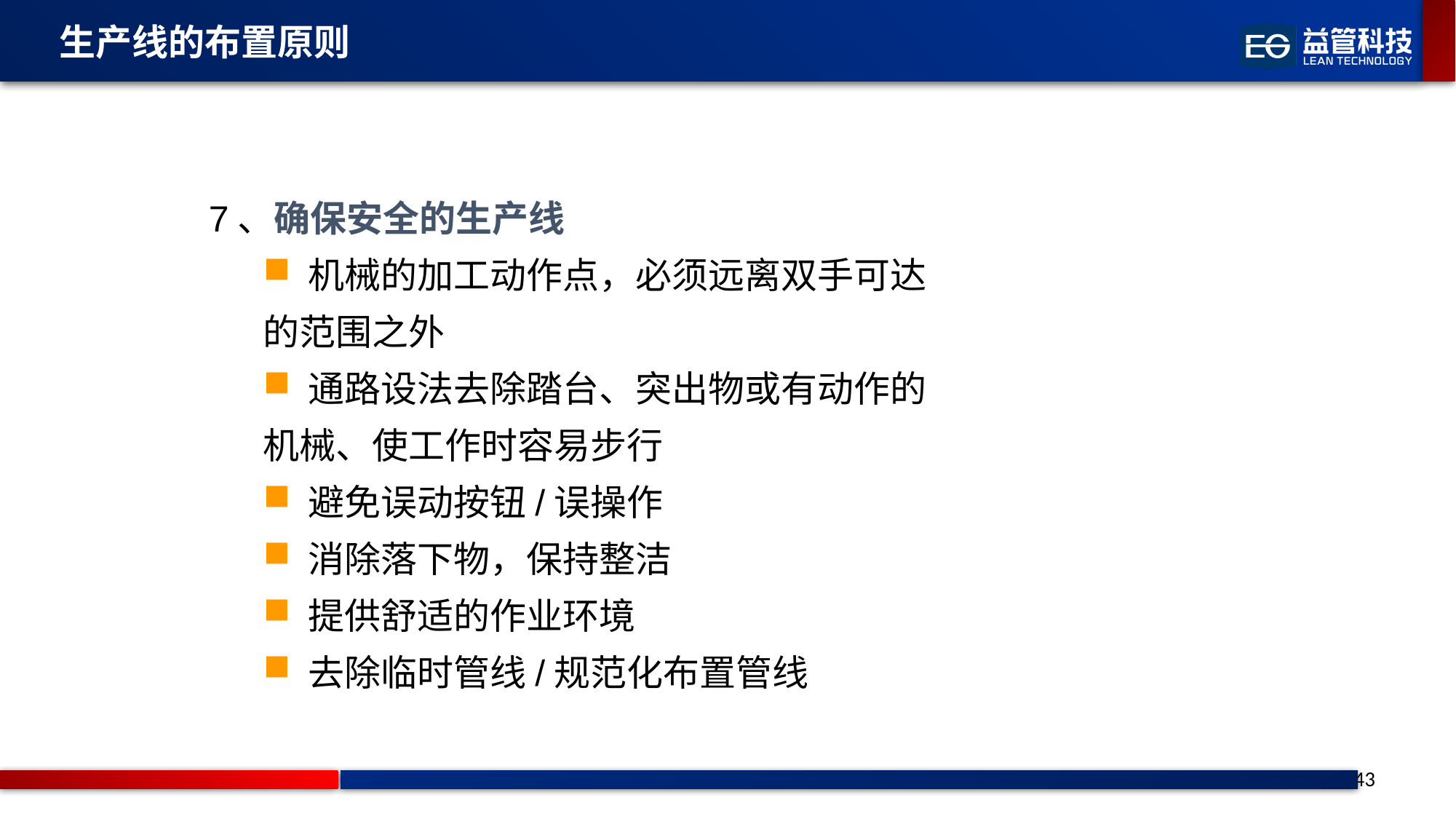

生产线的布置原则
7、确保安全的生产线
 机械的加工动作点，必须远离双手可达的范围之外
 通路设法去除踏台、突出物或有动作的机械、使工作时容易步行
 避免误动按钮/误操作
 消除落下物，保持整洁
 提供舒适的作业环境
 去除临时管线/规范化布置管线